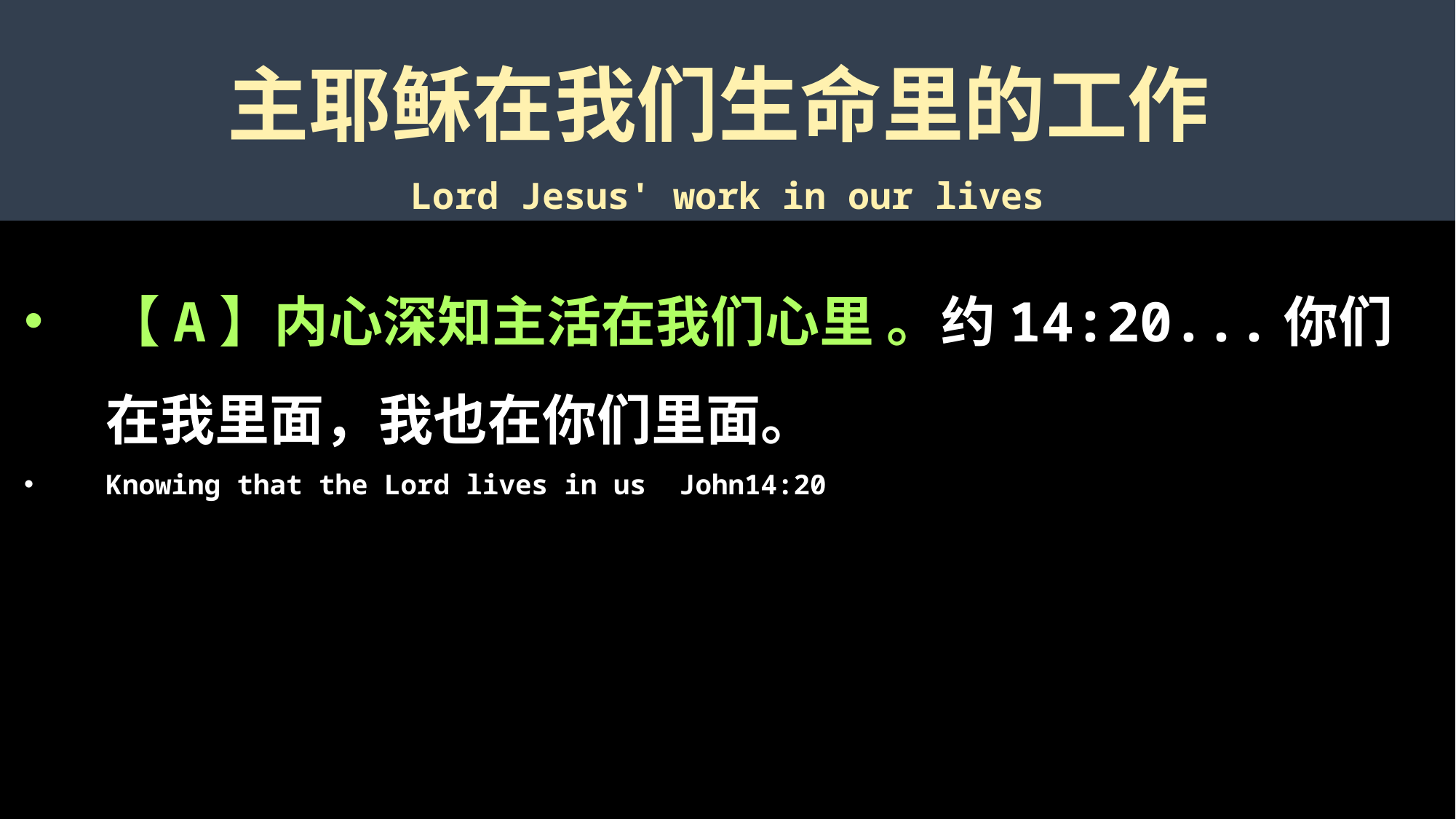

主耶稣在我们生命里的工作
Lord Jesus' work in our lives
【A】内心深知主活在我们心里 。约14:20...你们在我里面，我也在你们里面。
Knowing that the Lord lives in us  John14:20